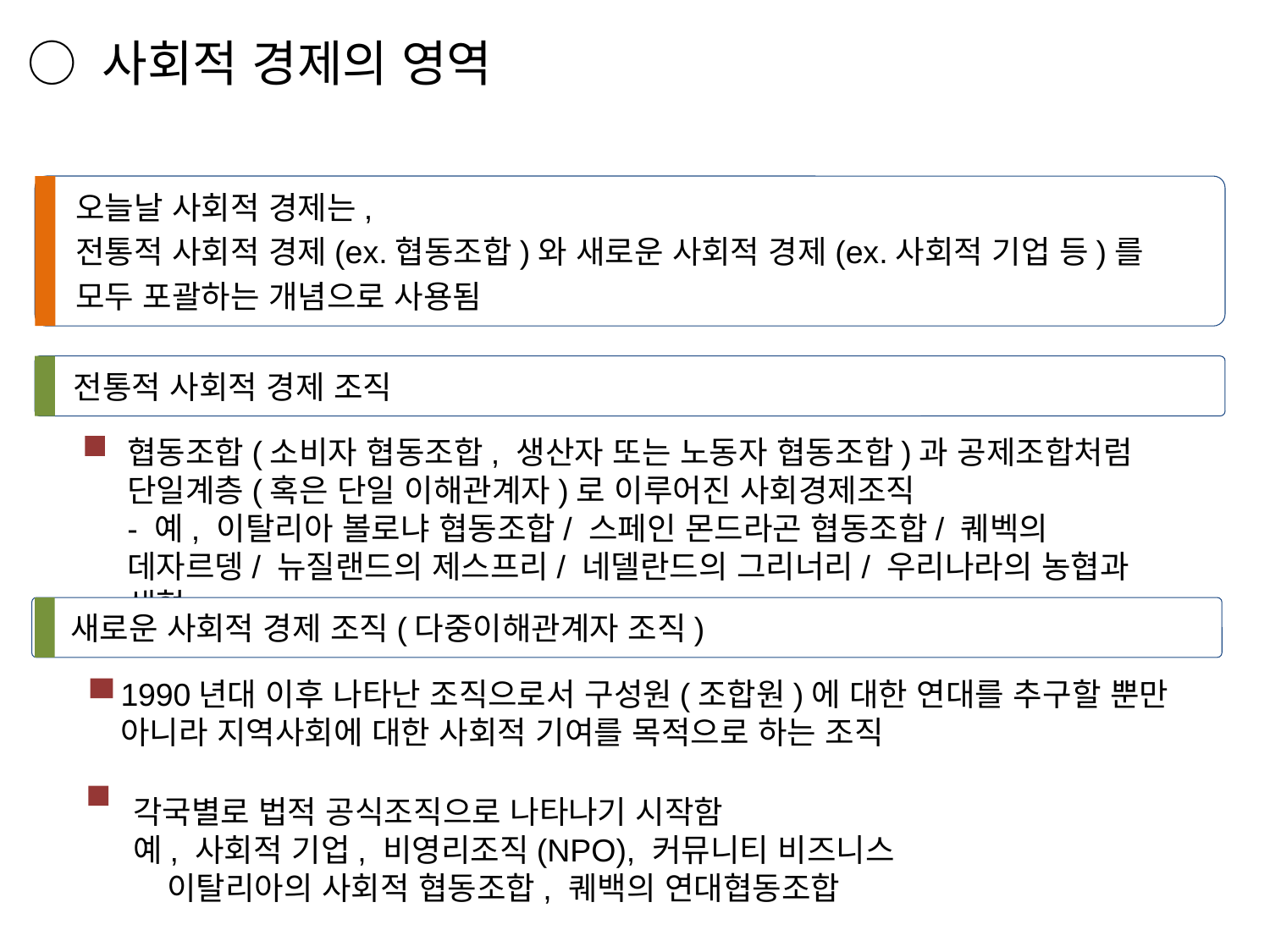

○ 사회적 경제의 영역
오늘날 사회적 경제는,
전통적 사회적 경제(ex.협동조합)와 새로운 사회적 경제(ex.사회적 기업 등)를
모두 포괄하는 개념으로 사용됨

전통적 사회적 경제 조직

협동조합(소비자 협동조합, 생산자 또는 노동자 협동조합)과 공제조합처럼
단일계층(혹은 단일 이해관계자)로 이루어진 사회경제조직
- 예, 이탈리아 볼로냐 협동조합/ 스페인 몬드라곤 협동조합/ 퀘벡의 데자르뎅/ 뉴질랜드의 제스프리/ 네델란드의 그리너리/ 우리나라의 농협과 생협

새로운 사회적 경제 조직(다중이해관계자 조직)

1990년대 이후 나타난 조직으로서 구성원(조합원)에 대한 연대를 추구할 뿐만 아니라 지역사회에 대한 사회적 기여를 목적으로 하는 조직

각국별로 법적 공식조직으로 나타나기 시작함
예, 사회적 기업, 비영리조직(NPO), 커뮤니티 비즈니스
   이탈리아의 사회적 협동조합, 퀘백의 연대협동조합